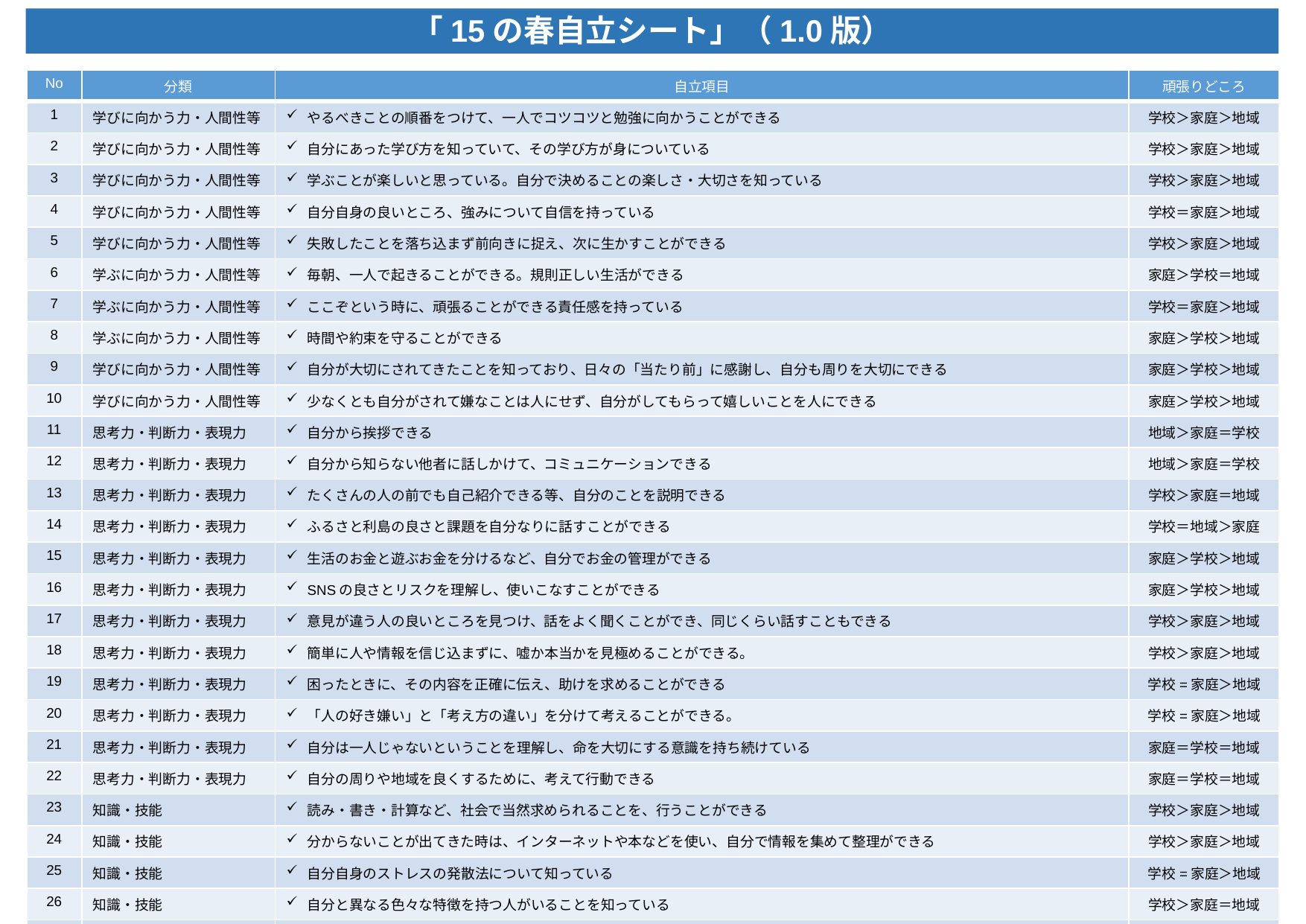

「15の春自立シート」（1.0版）
| No | 分類 | 自立項目 | 頑張りどころ |
| --- | --- | --- | --- |
| 1 | 学びに向かう力・人間性等 | やるべきことの順番をつけて、一人でコツコツと勉強に向かうことができる | 学校＞家庭＞地域 |
| 2 | 学びに向かう力・人間性等 | 自分にあった学び方を知っていて、その学び方が身についている | 学校＞家庭＞地域 |
| 3 | 学びに向かう力・人間性等 | 学ぶことが楽しいと思っている。自分で決めることの楽しさ・大切さを知っている | 学校＞家庭＞地域 |
| 4 | 学びに向かう力・人間性等 | 自分自身の良いところ、強みについて自信を持っている | 学校＝家庭＞地域 |
| 5 | 学びに向かう力・人間性等 | 失敗したことを落ち込まず前向きに捉え、次に生かすことができる | 学校＞家庭＞地域 |
| 6 | 学ぶに向かう力・人間性等 | 毎朝、一人で起きることができる。規則正しい生活ができる | 家庭＞学校＝地域 |
| 7 | 学ぶに向かう力・人間性等 | ここぞという時に、頑張ることができる責任感を持っている | 学校＝家庭＞地域 |
| 8 | 学ぶに向かう力・人間性等 | 時間や約束を守ることができる | 家庭＞学校＞地域 |
| 9 | 学びに向かう力・人間性等 | 自分が大切にされてきたことを知っており、日々の「当たり前」に感謝し、自分も周りを大切にできる | 家庭＞学校＞地域 |
| 10 | 学びに向かう力・人間性等 | 少なくとも自分がされて嫌なことは人にせず、自分がしてもらって嬉しいことを人にできる | 家庭＞学校＞地域 |
| 11 | 思考力・判断力・表現力 | 自分から挨拶できる | 地域＞家庭＝学校 |
| 12 | 思考力・判断力・表現力 | 自分から知らない他者に話しかけて、コミュニケーションできる | 地域＞家庭＝学校 |
| 13 | 思考力・判断力・表現力 | たくさんの人の前でも自己紹介できる等、自分のことを説明できる | 学校＞家庭＝地域 |
| 14 | 思考力・判断力・表現力 | ふるさと利島の良さと課題を自分なりに話すことができる | 学校＝地域＞家庭 |
| 15 | 思考力・判断力・表現力 | 生活のお金と遊ぶお金を分けるなど、自分でお金の管理ができる | 家庭＞学校＞地域 |
| 16 | 思考力・判断力・表現力 | SNSの良さとリスクを理解し、使いこなすことができる | 家庭＞学校＞地域 |
| 17 | 思考力・判断力・表現力 | 意見が違う人の良いところを見つけ、話をよく聞くことができ、同じくらい話すこともできる | 学校＞家庭＞地域 |
| 18 | 思考力・判断力・表現力 | 簡単に人や情報を信じ込まずに、嘘か本当かを見極めることができる。 | 学校＞家庭＞地域 |
| 19 | 思考力・判断力・表現力 | 困ったときに、その内容を正確に伝え、助けを求めることができる | 学校=家庭＞地域 |
| 20 | 思考力・判断力・表現力 | 「人の好き嫌い」と「考え方の違い」を分けて考えることができる。 | 学校=家庭＞地域 |
| 21 | 思考力・判断力・表現力 | 自分は一人じゃないということを理解し、命を大切にする意識を持ち続けている | 家庭＝学校＝地域 |
| 22 | 思考力・判断力・表現力 | 自分の周りや地域を良くするために、考えて行動できる | 家庭＝学校＝地域 |
| 23 | 知識・技能 | 読み・書き・計算など、社会で当然求められることを、行うことができる | 学校＞家庭＞地域 |
| 24 | 知識・技能 | 分からないことが出てきた時は、インターネットや本などを使い、自分で情報を集めて整理ができる | 学校＞家庭＞地域 |
| 25 | 知識・技能 | 自分自身のストレスの発散法について知っている | 学校=家庭＞地域 |
| 26 | 知識・技能 | 自分と異なる色々な特徴を持つ人がいることを知っている | 学校＞家庭＝地域 |
| 27 | 知識・技能 | 正しい性の知識や犯罪・防犯に関する意識を持っている | 学校=家庭＞地域 |
| 28 | 知識・技能 | 自らが健康であるために、自分の食事を作ることができたり、洗濯、部屋の整理整頓ができる | 家庭＞学校＞地域 |